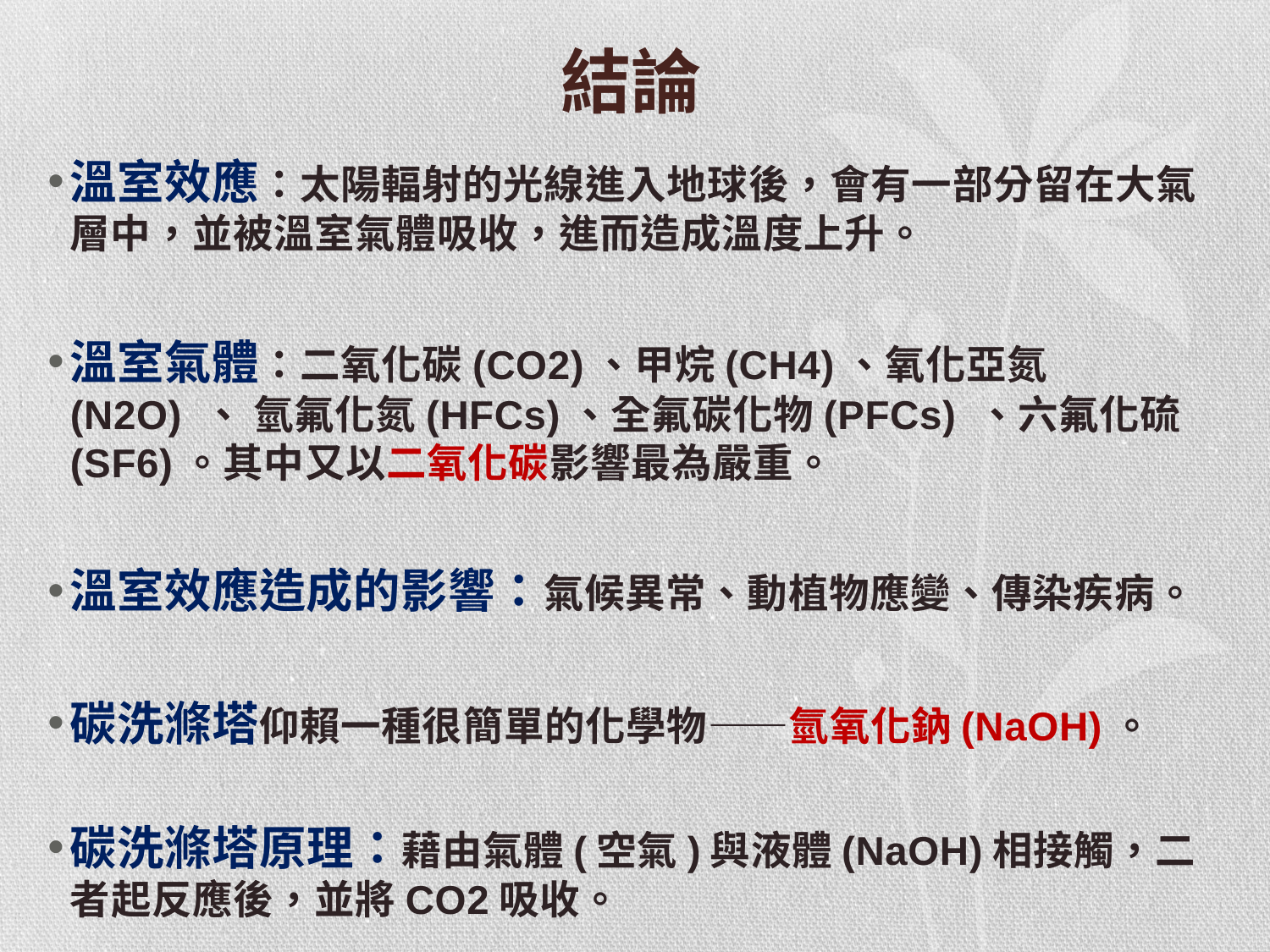

# 結論
溫室效應：太陽輻射的光線進入地球後，會有一部分留在大氣層中，並被溫室氣體吸收，進而造成溫度上升。

溫室氣體：二氧化碳(CO2)、甲烷(CH4)、氧化亞氮(N2O) 、 氫氟化氮(HFCs)、全氟碳化物(PFCs) 、六氟化硫(SF6)。其中又以二氧化碳影響最為嚴重。

溫室效應造成的影響：氣候異常、動植物應變、傳染疾病。

碳洗滌塔仰賴一種很簡單的化學物——氫氧化鈉(NaOH)。

碳洗滌塔原理：藉由氣體(空氣)與液體(NaOH)相接觸，二者起反應後，並將CO2吸收。